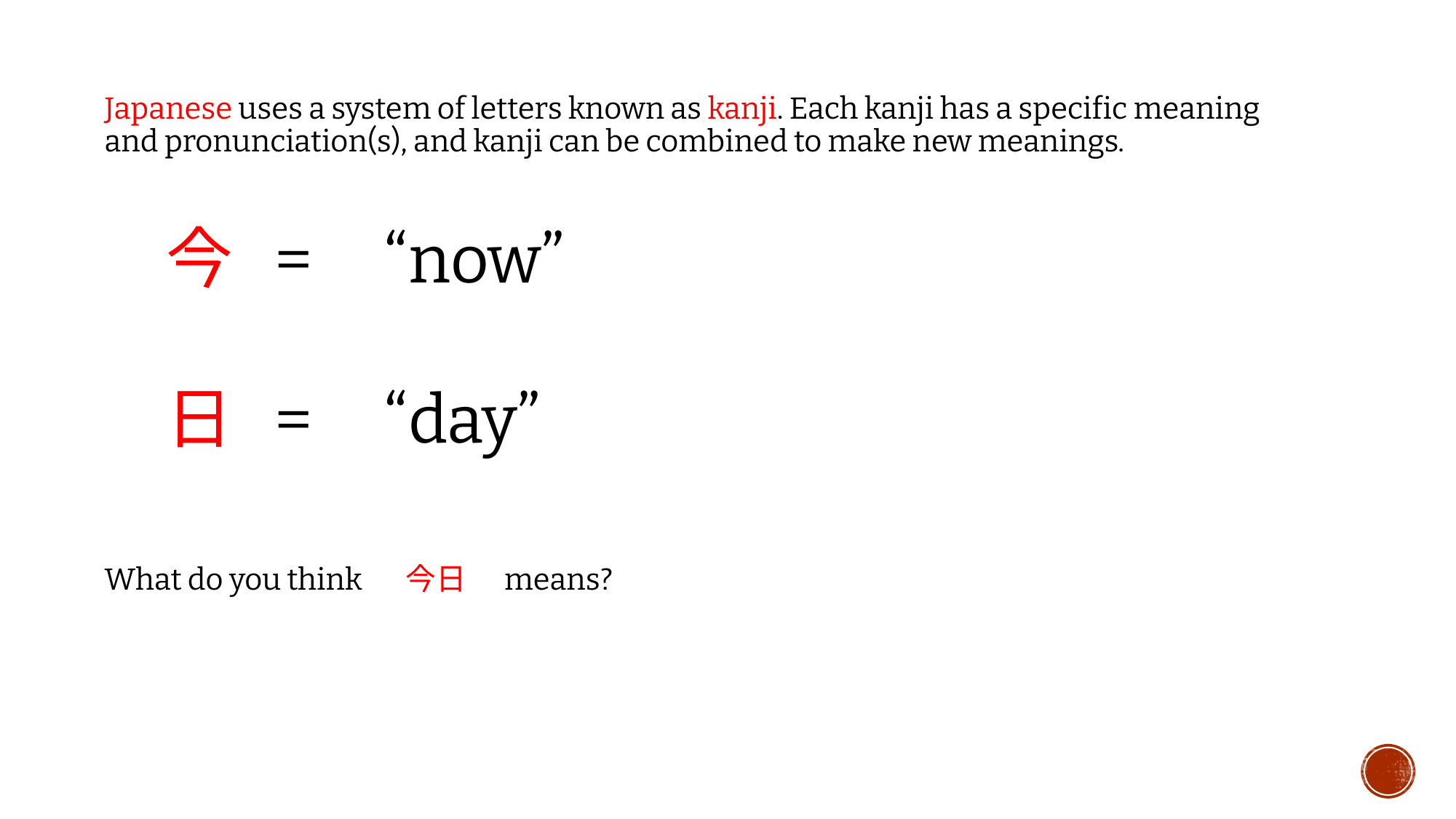

Japanese uses a system of letters known as kanji. Each kanji has a specific meaning and pronunciation(s), and kanji can be combined to make new meanings.
今	=	“now”
日	=	“day”
What do you think 　今日　means?